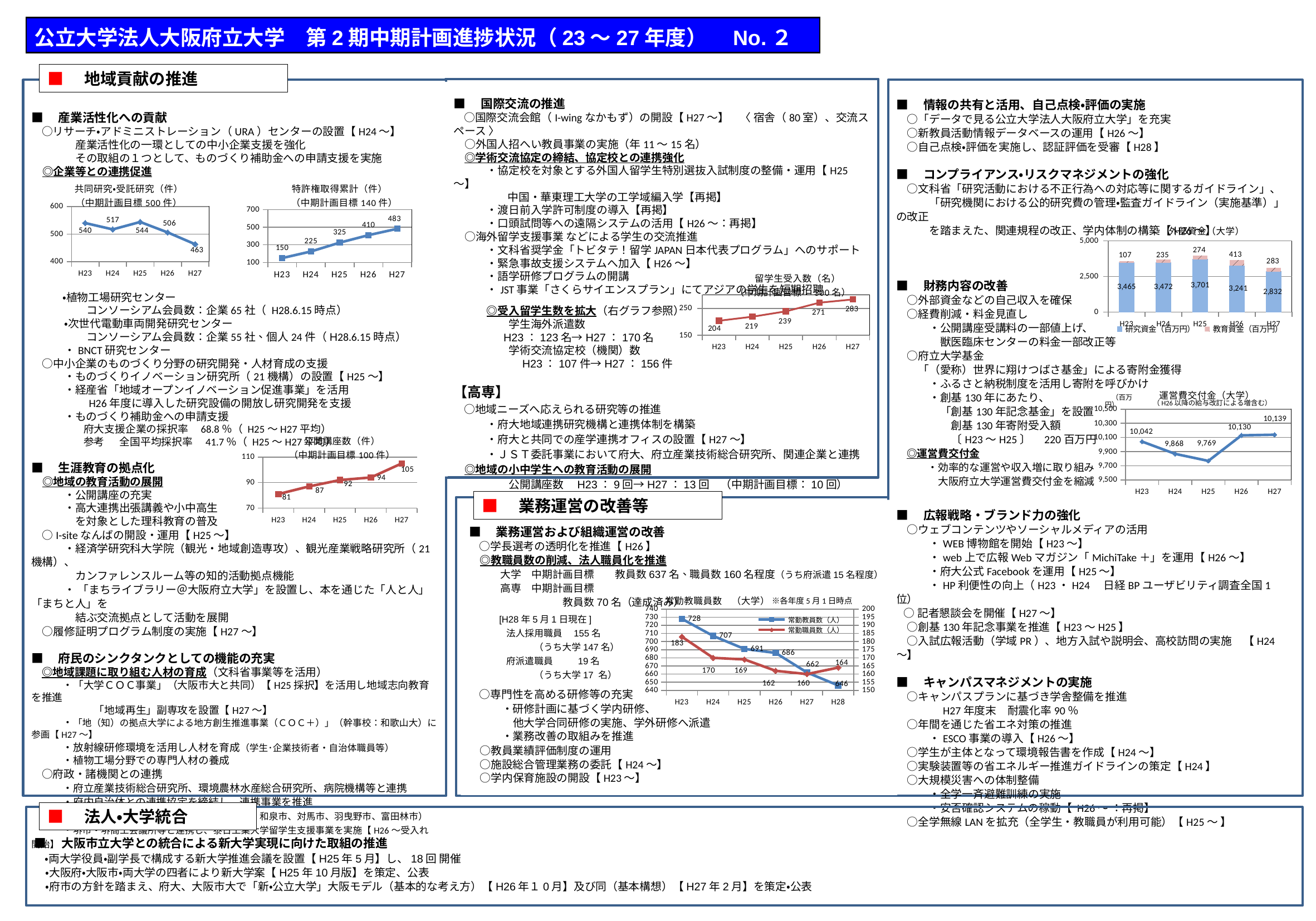

公立大学法人大阪府立大学　第2期中期計画進捗状況（23～27年度）　No.２

■　地域貢献の推進

■　国際交流の推進
　○国際交流会館（I-wingなかもず）の開設【H27～】　〈 宿舎（80室）、交流スペース 〉
　○外国人招へい教員事業の実施（年11～15名）
　◎学術交流協定の締結、協定校との連携強化
　　　・協定校を対象とする外国人留学生特別選抜入試制度の整備・運用【H25～】
  　　 　　中国・華東理工大学の工学域編入学【再掲】
　　　・渡日前入学許可制度の導入【再掲】
　　　・口頭試問等への遠隔システムの活用【H26～：再掲】
　○海外留学支援事業 などによる学生の交流推進
　　　・文科省奨学金「トビタテ！留学JAPAN日本代表プログラム」へのサポート
　　　・緊急事故支援システムへ加入【H26～】
　　　・語学研修プログラムの開講
　　　・JST事業「さくらサイエンスプラン」にてアジアの学生を短期招聘

　　　◎受入留学生数を拡大（右グラフ参照）
　　　　　学生海外派遣数
         　　H23：123名→H27：170名
　　　　　学術交流協定校（機関）数
　　　　　　H23：107件→H27：156件

【高専】
　○地域ニーズへ応えられる研究等の推進
　　　・府大地域連携研究機構と連携体制を構築
　　　・府大と共同での産学連携オフィスの設置【H27～】
　　　・ＪＳＴ委託事業において府大、府立産業技術総合研究所、関連企業と連携
　◎地域の小中学生への教育活動の展開
　　　　　公開講座数　H23：9回→H27：13回　（中期計画目標：10回）

■　産業活性化への貢献
　○リサーチ・アドミニストレーション（URA）センターの設置【H24～】
　　　　産業活性化の一環としての中小企業支援を強化
　　　　その取組の１つとして、ものづくり補助金への申請支援を実施
　◎企業等との連携促進

　　　・植物工場研究センター
　　　　　コンソーシアム会員数：企業65社（ H28.6.15時点）
　　　・次世代電動車両開発研究センター
　　　　　コンソーシアム会員数：企業55社、個人24件（H28.6.15時点）
　　　・BNCT研究センター
　○中小企業のものづくり分野の研究開発・人材育成の支援
　　　・ものづくりイノベーション研究所（21機構）の設置【H25～】
　　　・経産省「地域オープンイノベーション促進事業」を活用
　　　　　H26年度に導入した研究設備の開放し研究開発を支援
　　　・ものづくり補助金への申請支援
　　　　　府大支援企業の採択率　68.8％（ H25～H27平均）
　　　　　参考　  全国平均採択率　41.7％（ H25～H27平均）

■　生涯教育の拠点化
　◎地域の教育活動の展開
　　　・公開講座の充実
　　　・高大連携出張講義や小中高生
　　　　を対象とした理科教育の普及
　○I-siteなんばの開設・運用【H25～】
　　　・経済学研究科大学院（観光・地域創造専攻）、観光産業戦略研究所（21機構）、
　　　　カンファレンスルーム等の知的活動拠点機能
　　　・ 「まちライブラリー＠大阪府立大学」を設置し、本を通じた「人と人」「まちと人」を
　　　　結ぶ交流拠点として活動を展開
　○履修証明プログラム制度の実施【H27～】

■　府民のシンクタンクとしての機能の充実
　◎地域課題に取り組む人材の育成（文科省事業等を活用）
　　　・「大学ＣＯＣ事業」（大阪市大と共同）【H25採択】を活用し地域志向教育を推進
　　　　　　「地域再生」副専攻を設置【H27～】
　　　・「地（知）の拠点大学による地方創生推進事業（ＣＯＣ＋）」（幹事校：和歌山大）に参画【H27～】
　　　・放射線研修環境を活用し人材を育成（学生･企業技術者・自治体職員等）
　　　・植物工場分野での専門人材の養成
　○府政・諸機関との連携
　　　・府立産業技術総合研究所、環境農林水産総合研究所、病院機構等と連携
　　　・府内自治体との連携協定を締結し、連携事業を推進
　　　（H23年度以降締結：寝屋川市、河内長野市、和泉市、対馬市、羽曳野市、富田林市）
　　　・堺市・堺商工会議所等と連携し、泰日工業大学留学生支援事業を実施【H26～受入れ開始】

■　情報の共有と活用、自己点検・評価の実施
　○「データで見る公立大学法人大阪府立大学」を充実
　○新教員活動情報データベースの運用【H26～】
　○自己点検・評価を実施し、認証評価を受審【H28】

■　コンプライアンス・リスクマネジメントの強化
　○文科省「研究活動における不正行為への対応等に関するガイドライン」、
　　　「研究機関における公的研究費の管理・監査ガイドライン（実施基準）」の改正
　　　を踏まえた、関連規程の改正、学内体制の構築【H26～】

■　財務内容の改善
　○外部資金などの自己収入を確保
　○経費削減・料金見直し
　　　・公開講座受講料の一部値上げ、
　　　　獣医臨床センターの料金一部改正等
　○府立大学基金
　　「（愛称）世界に翔けつばさ基金」による寄附金獲得
　　　・ふるさと納税制度を活用し寄附を呼びかけ
　　　・創基130年にあたり、
　　　　「創基130年記念基金」を設置
　　　　　創基130年寄附受入額
　　　　　〔H23～H25〕　220百万円
　◎運営費交付金
　　　・効率的な運営や収入増に取り組み
　　　　大阪府立大学運営費交付金を縮減

■　広報戦略・ブランド力の強化
　○ウェブコンテンツやソーシャルメディアの活用
　　　・WEB博物館を開始【H23～】
　　　・web上で広報Webマガジン「MichiTake＋」を運用【H26～】
　　　・府大公式Facebookを運用【H25～】
　　　・HP利便性の向上（H23・H24　日経BPユーザビリティ調査全国1位）
   ○記者懇談会を開催【H27～】
　○創基130年記念事業を推進【H23～H25】
　○入試広報活動（学域PR）、地方入試や説明会、高校訪問の実施　【H24～】

■　キャンパスマネジメントの実施
　○キャンパスプランに基づき学舎整備を推進
　　　　H27年度末　耐震化率90％
　○年間を通じた省エネ対策の推進
　　　・ESCO事業の導入【H26～】
　○学生が主体となって環境報告書を作成【H24～】
　○実験装置等の省エネルギー推進ガイドラインの策定【H24】
　○大規模災害への体制整備
　　　・全学一斉避難訓練の実施
　　　・安否確認システムの稼動【 H26～ ：再掲】
　○全学無線LANを拡充（全学生・教職員が利用可能）【H25～ 】

### Chart: 共同研究・受託研究（件） （中期計画目標500件）

| Category | 実績（件） |
|---|---|
| H23 | 540.0 |
| H24 | 517.0 |
| H25 | 544.0 |
| H26 | 506.0 |
| H27 | 463.0 |

### Chart: 特許権取得累計（件） 　（中期計画目標140件）

| Category | 特許権取得累計（件） |
|---|---|
| H23 | 150.0 |
| H24 | 225.0 |
| H25 | 325.0 |
| H26 | 410.0 |
| H27 | 483.0 |

### Chart: 外部資金（大学）

| Category | 研究資金（百万円） | 教育資金（百万円） |
|---|---|---|
| H23 | 3465.0 | 107.0 |
| H24 | 3472.0 | 235.0 |
| H25 | 3701.0 | 274.0 |
| H26 | 3241.0 | 413.0 |
| H27 | 2832.0 | 286.0 |

### Chart: 留学生受入数（名）
（中期計画目標：300名）

| Category | 留学生受入数（人） |
|---|---|
| H23 | 204.0 |
| H24 | 219.0 |
| H25 | 239.0 |
| H26 | 271.0 |
| H27 | 283.0 |

### Chart: 運営費交付金（大学）

| Category | 運営費交付金（百万円） |
|---|---|
| H23 | 10042.0 |
| H24 | 9868.0 |
| H25 | 9769.0 |
| H26 | 10130.0 |
| H27 | 10139.0 |
（H26以降の給与改訂による増含む）

### Chart: 公開講座数（件）
（中期計画目標100件）

| Category | 講座数（件） |
|---|---|
| H23 | 81.0 |
| H24 | 87.0 |
| H25 | 92.0 |
| H26 | 94.0 |
| H27 | 105.0 |
■　業務運営の改善等

■　業務運営および組織運営の改善
　○学長選考の透明化を推進【H26】
　◎教職員数の削減、法人職員化を推進
　　　大学　中期計画目標　　教員数637名、職員数160名程度（うち府派遣15名程度）
　　　高専　中期計画目標
　　　　　　　　　教員数70名（達成済み）

　　　[H28年5月1日現在]
　　　　法人採用職員　155名
　　　　　　　（うち大学147名）
　　　　府派遣職員　 　 19名
　　　　　　　（うち大学17 名）

　○専門性を高める研修等の充実
　　　・研修計画に基づく学内研修、
　　　　他大学合同研修の実施、学外研修へ派遣
　　　・業務改善の取組みを推進
　○教員業績評価制度の運用
　○施設総合管理業務の委託【H24～】
　○学内保育施設の開設【H23～】

### Chart: 常勤教職員数　（大学）

| Category | 常勤教員数（人） | 常勤職員数（人） |
|---|---|---|
| H23 | 728.0 | 183.0 |
| H24 | 707.0 | 170.0 |
| H25 | 691.0 | 169.0 |
| H26 | 686.0 | 162.0 |
| H27 | 662.0 | 160.0 |
| H28 | 646.0 | 164.0 |
　※各年度5月1日時点
■　法人・大学統合

■　大阪市立大学との統合による新大学実現に向けた取組の推進
　・両大学役員・副学長で構成する新大学推進会議を設置【H25年5月】し、18回 開催
　・大阪府・大阪市・両大学の四者により新大学案【H25年10月版】を策定、公表
　・府市の方針を踏まえ、府大、大阪市大で「新・公立大学」大阪モデル（基本的な考え方）【H26年１0月】及び同（基本構想）【H27年2月】を策定・公表